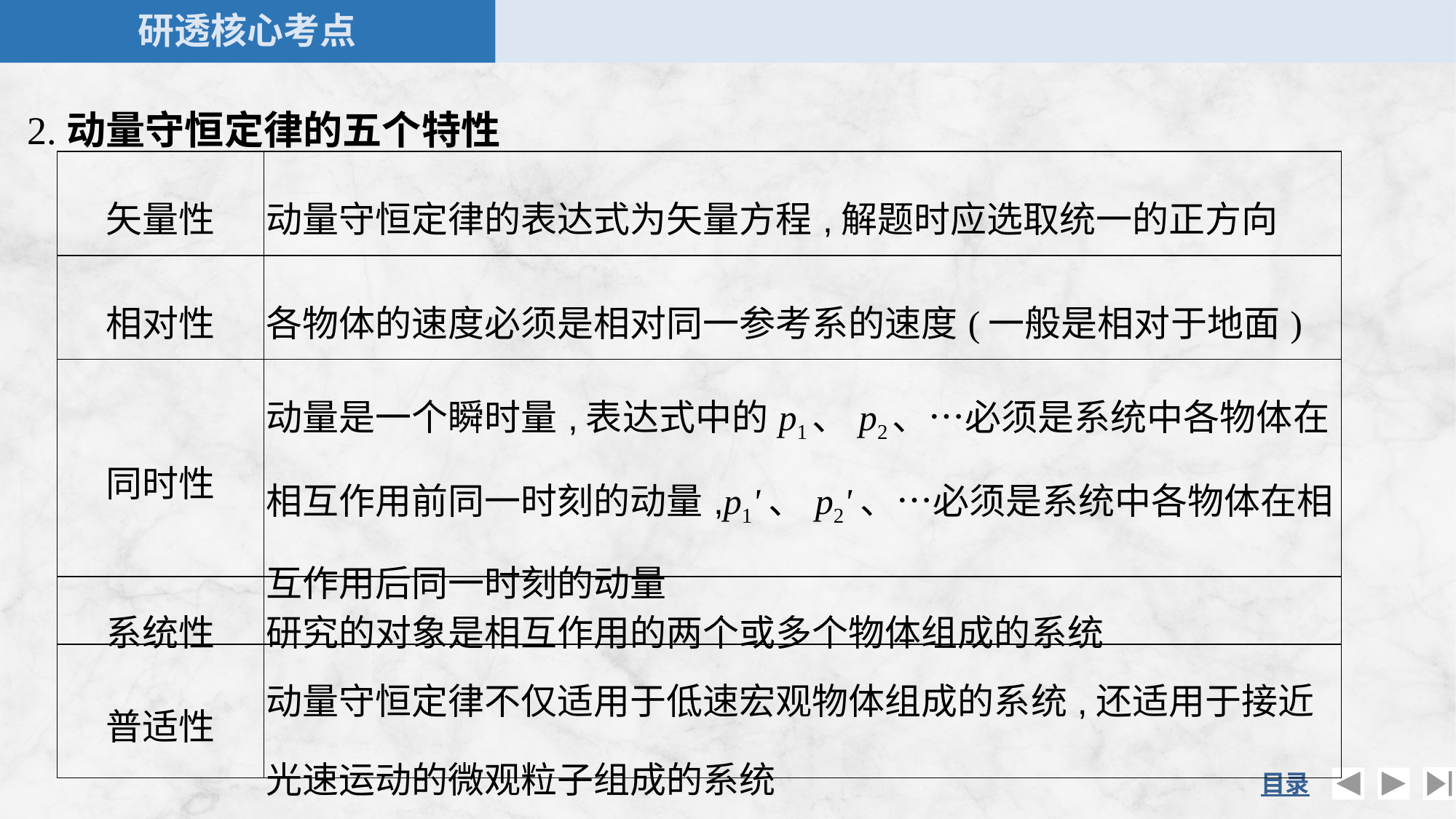

2.动量守恒定律的五个特性
| 矢量性 | 动量守恒定律的表达式为矢量方程,解题时应选取统一的正方向 |
| --- | --- |
| 相对性 | 各物体的速度必须是相对同一参考系的速度(一般是相对于地面) |
| 同时性 | 动量是一个瞬时量,表达式中的p1、p2、…必须是系统中各物体在相互作用前同一时刻的动量,p1'、p2'、…必须是系统中各物体在相互作用后同一时刻的动量 |
| 系统性 | 研究的对象是相互作用的两个或多个物体组成的系统 |
| 普适性 | 动量守恒定律不仅适用于低速宏观物体组成的系统,还适用于接近光速运动的微观粒子组成的系统 |